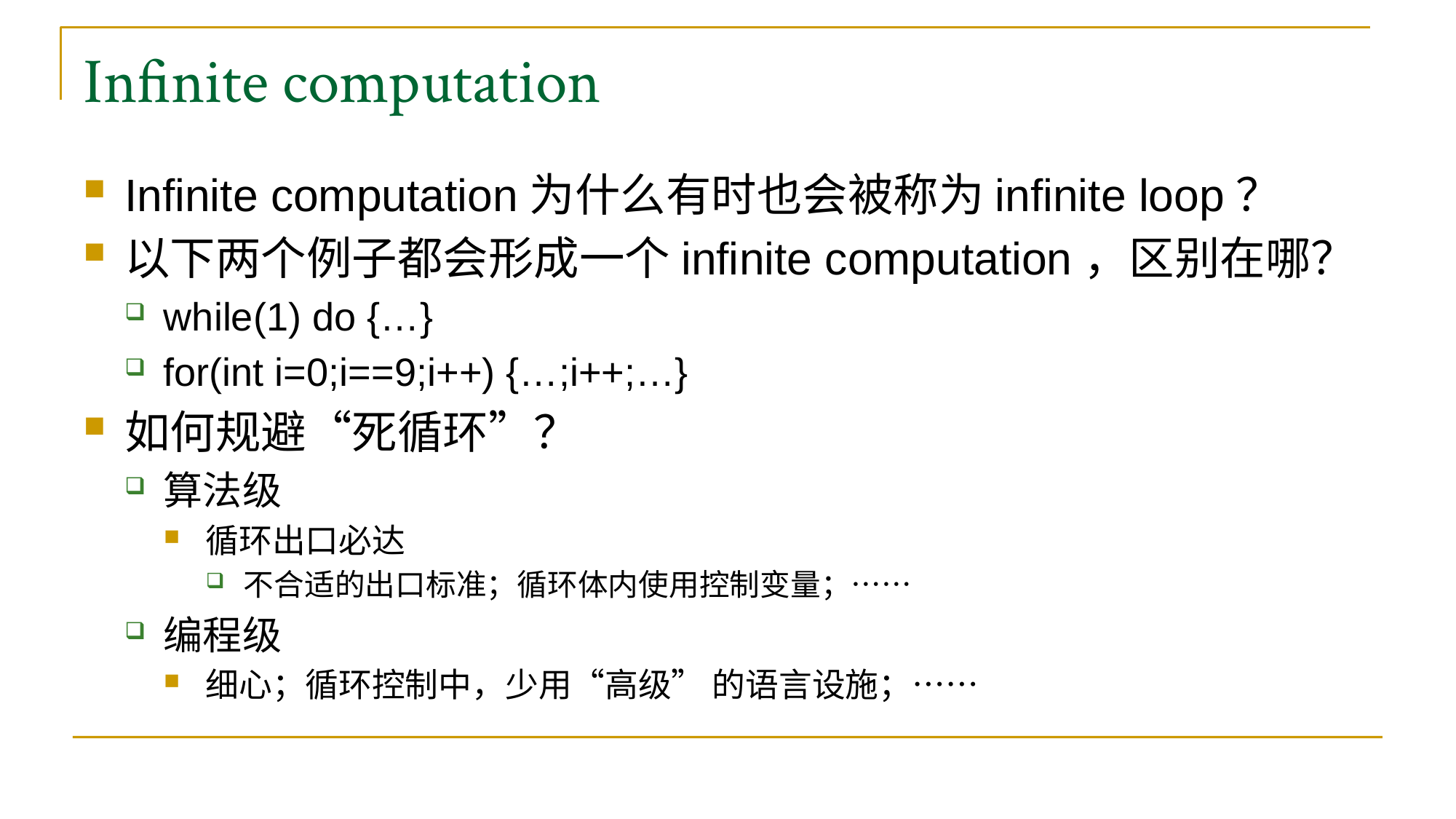

# Infinite computation
Infinite computation为什么有时也会被称为infinite loop？
以下两个例子都会形成一个infinite computation，区别在哪？
while(1) do {…}
for(int i=0;i==9;i++) {…;i++;…}
如何规避“死循环”？
算法级
循环出口必达
不合适的出口标准；循环体内使用控制变量；……
编程级
细心；循环控制中，少用“高级” 的语言设施；……